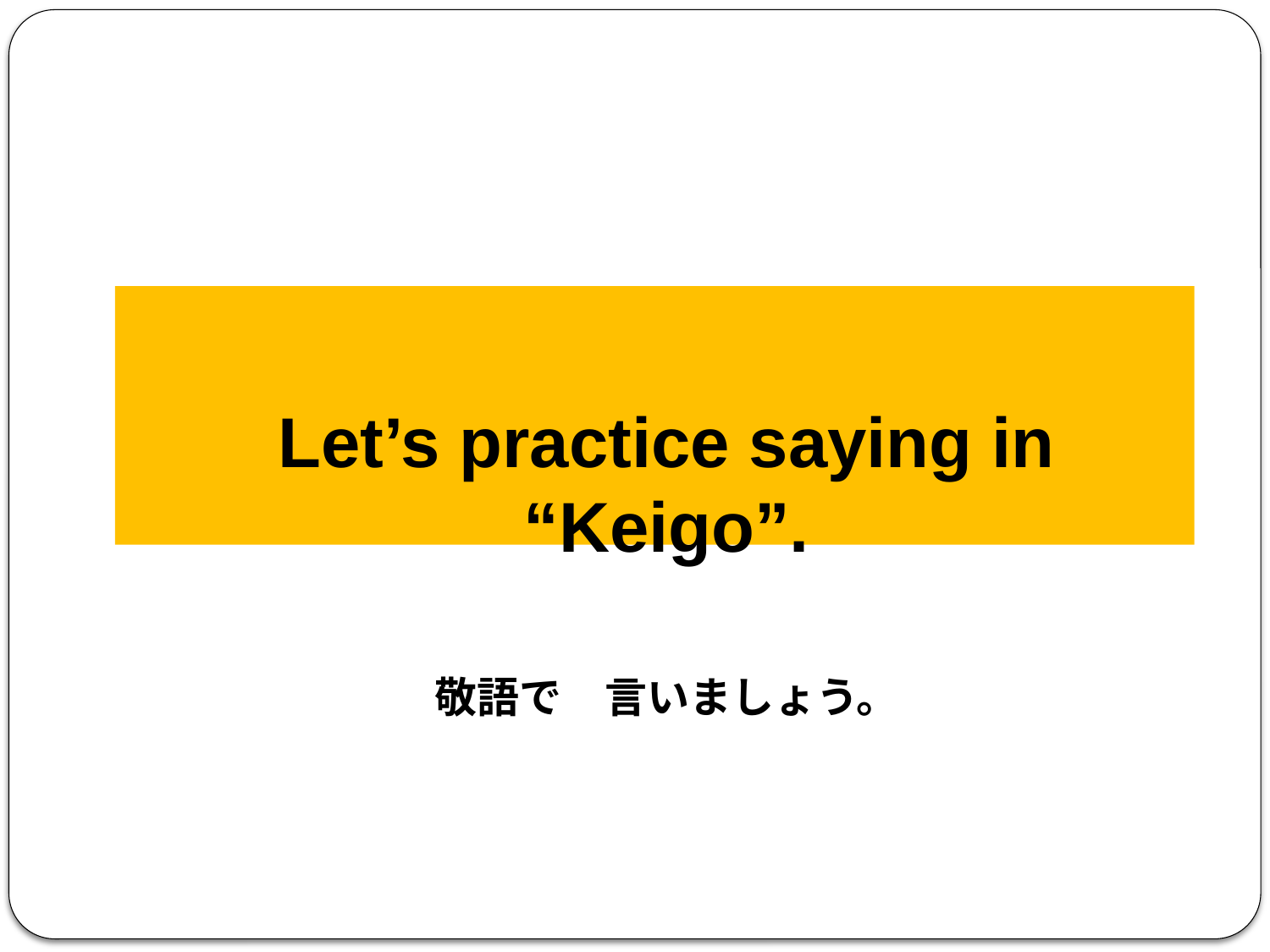

Let’s practice saying in “Keigo”.

敬語で　言いましょう。
#